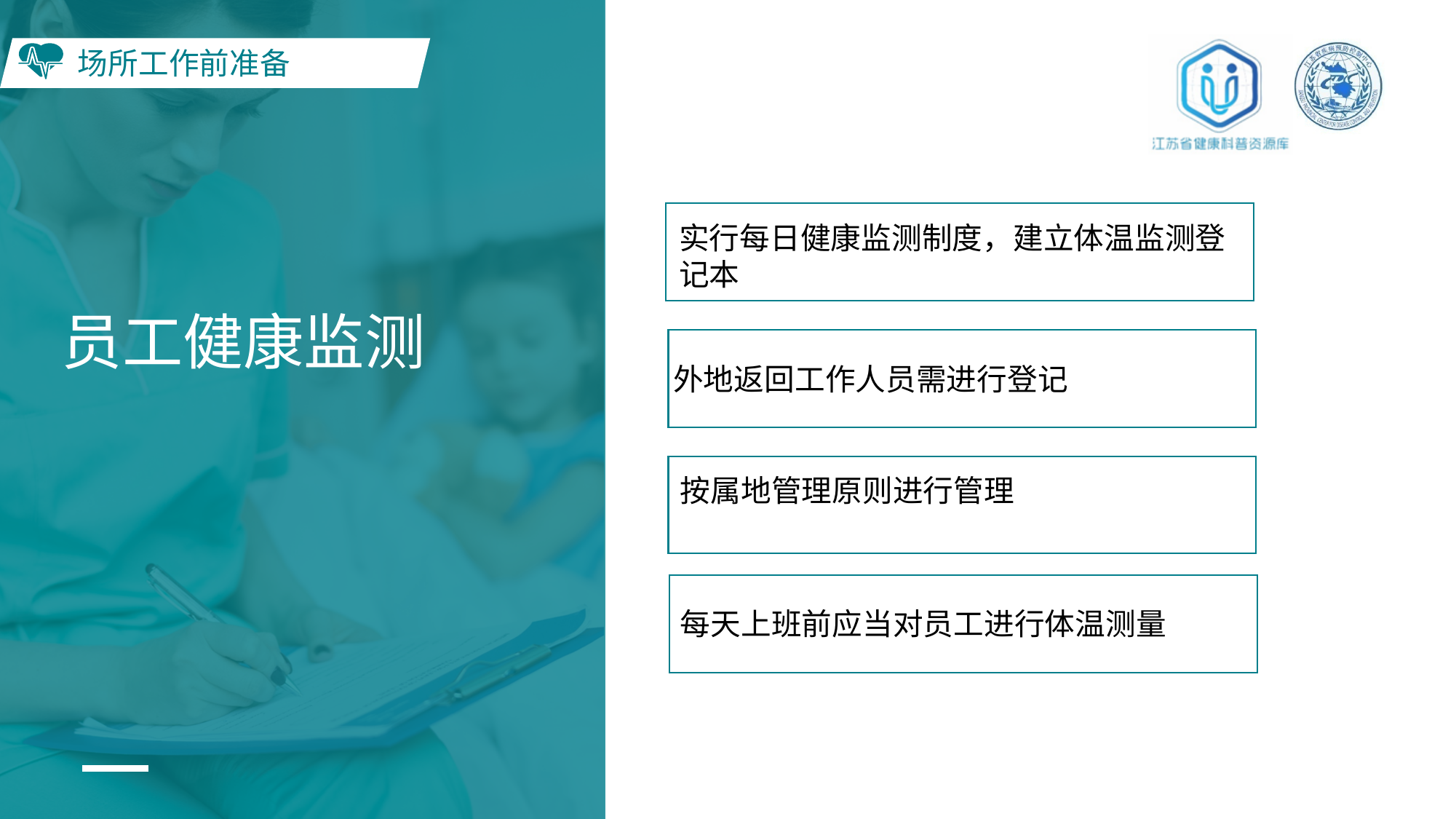

场所工作前准备

实行每日健康监测制度，建立体温监测登记本
员工健康监测

外地返回工作人员需进行登记

按属地管理原则进行管理

每天上班前应当对员工进行体温测量